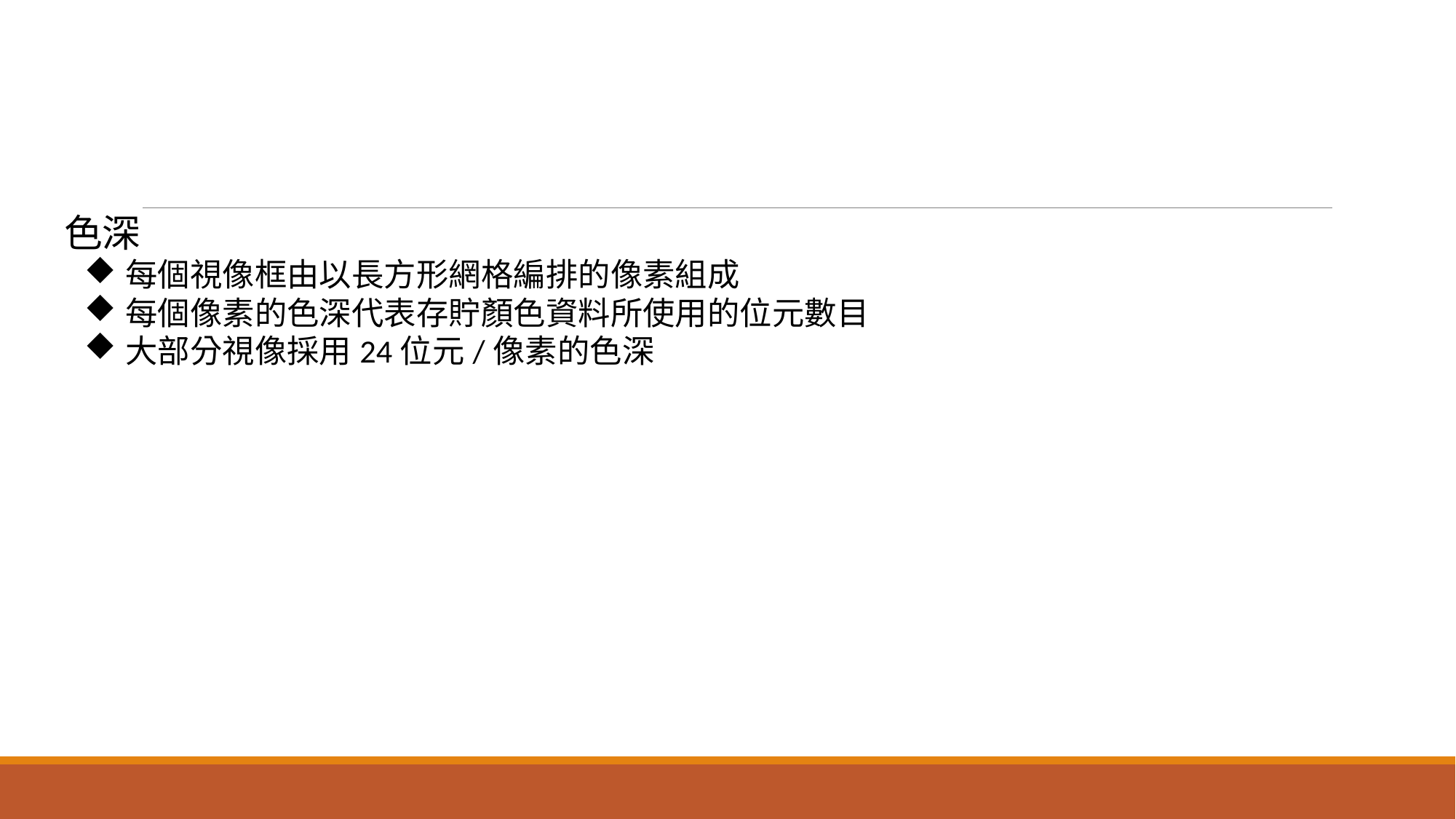

#
色深
每個視像框由以長方形網格編排的像素組成
每個像素的色深代表存貯顏色資料所使用的位元數目
大部分視像採用24位元/像素的色深